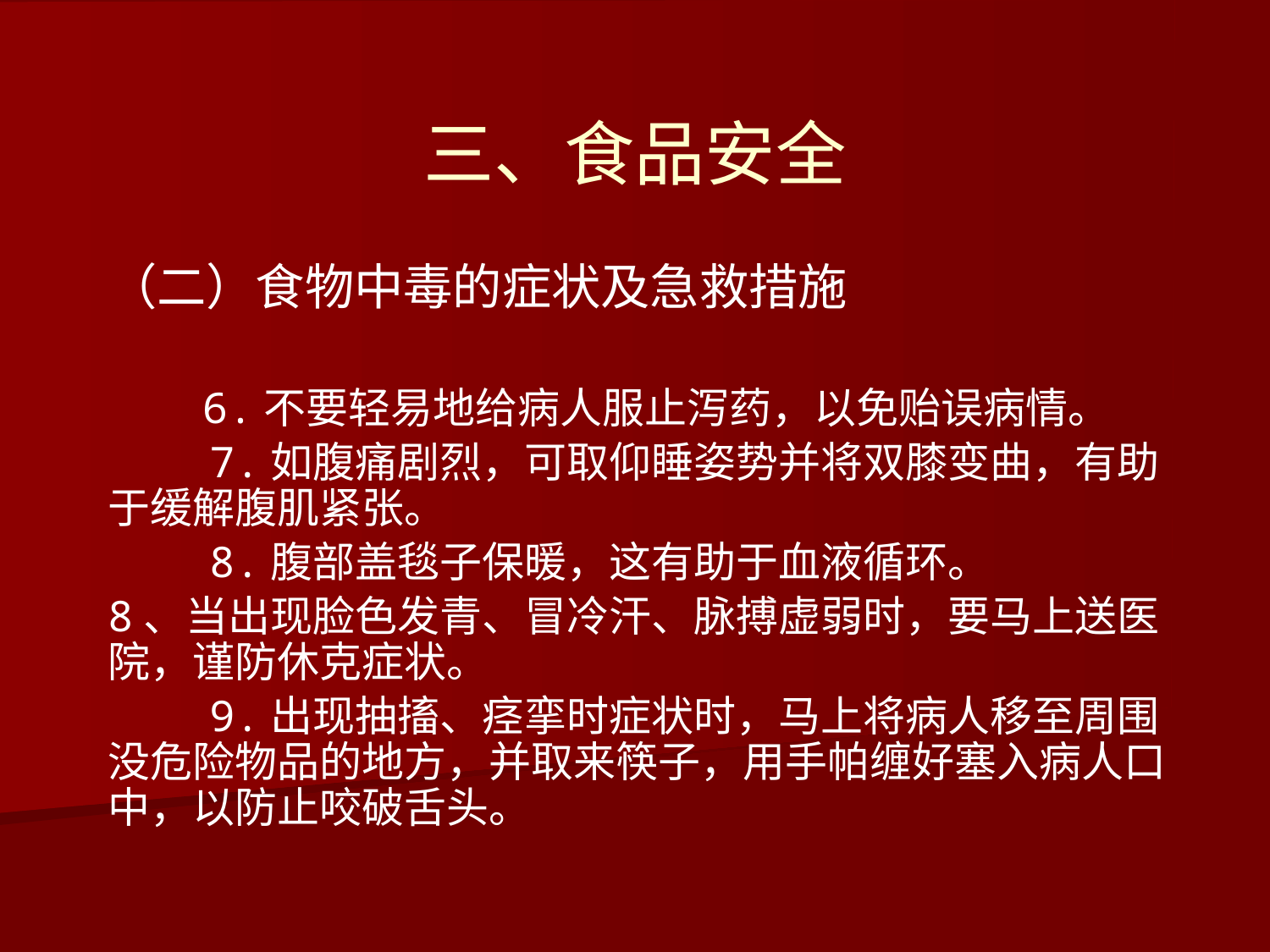

# 三、食品安全
（二）食物中毒的症状及急救措施

　　6.不要轻易地给病人服止泻药，以免贻误病情。
    7.如腹痛剧烈，可取仰睡姿势并将双膝变曲，有助于缓解腹肌紧张。
    8.腹部盖毯子保暖，这有助于血液循环。
8、当出现脸色发青、冒冷汗、脉搏虚弱时，要马上送医院，谨防休克症状。
    9.出现抽搐、痉挛时症状时，马上将病人移至周围没危险物品的地方，并取来筷子，用手帕缠好塞入病人口中，以防止咬破舌头。

51